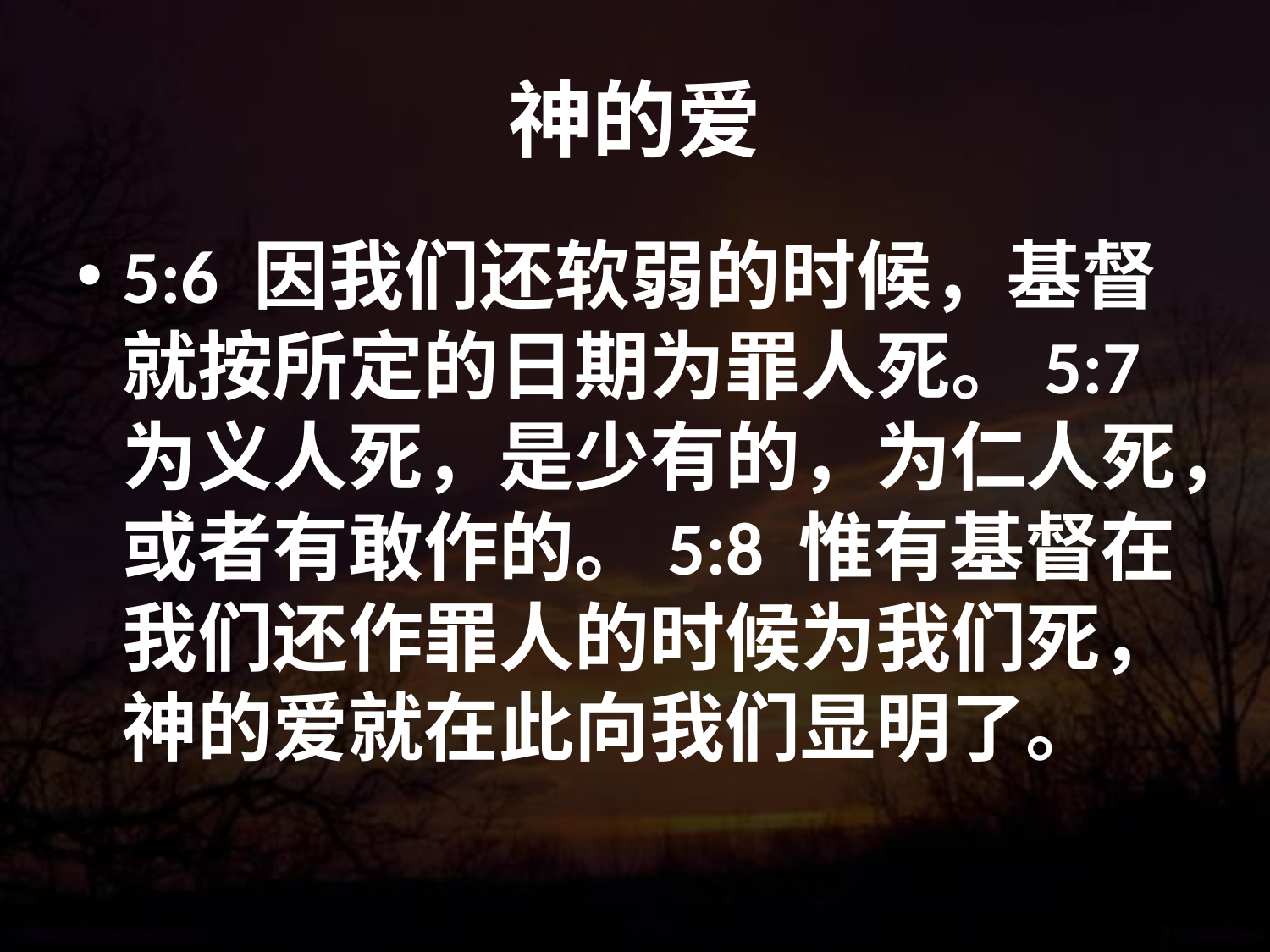

# 神的爱
5:6 因我们还软弱的时候，基督就按所定的日期为罪人死。5:7 为义人死，是少有的，为仁人死，或者有敢作的。5:8 惟有基督在我们还作罪人的时候为我们死，神的爱就在此向我们显明了。